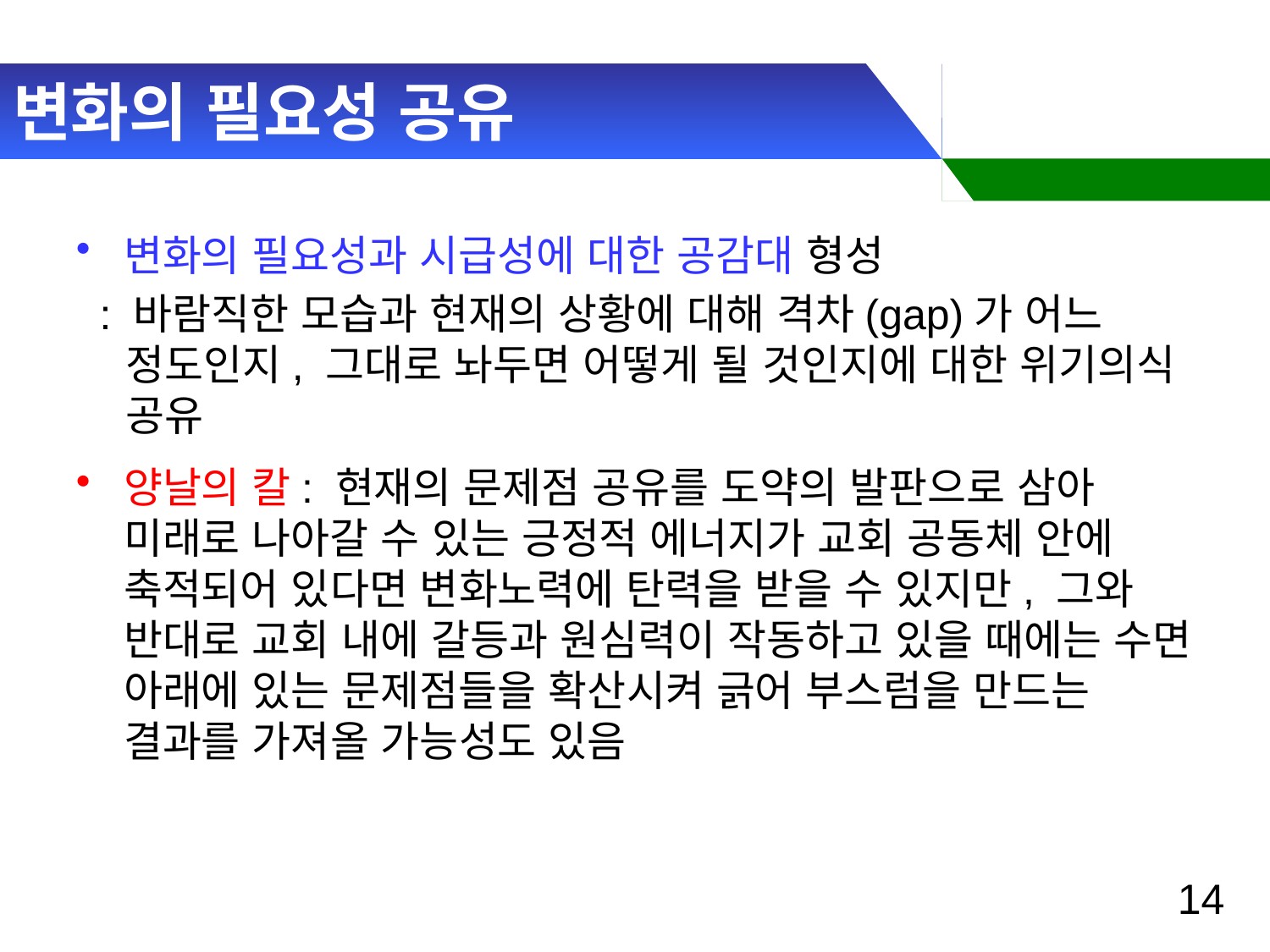

# 변화의 필요성 공유
변화의 필요성과 시급성에 대한 공감대 형성
  : 바람직한 모습과 현재의 상황에 대해 격차(gap)가 어느 정도인지, 그대로 놔두면 어떻게 될 것인지에 대한 위기의식 공유
양날의 칼: 현재의 문제점 공유를 도약의 발판으로 삼아 미래로 나아갈 수 있는 긍정적 에너지가 교회 공동체 안에 축적되어 있다면 변화노력에 탄력을 받을 수 있지만, 그와 반대로 교회 내에 갈등과 원심력이 작동하고 있을 때에는 수면 아래에 있는 문제점들을 확산시켜 긁어 부스럼을 만드는 결과를 가져올 가능성도 있음
14